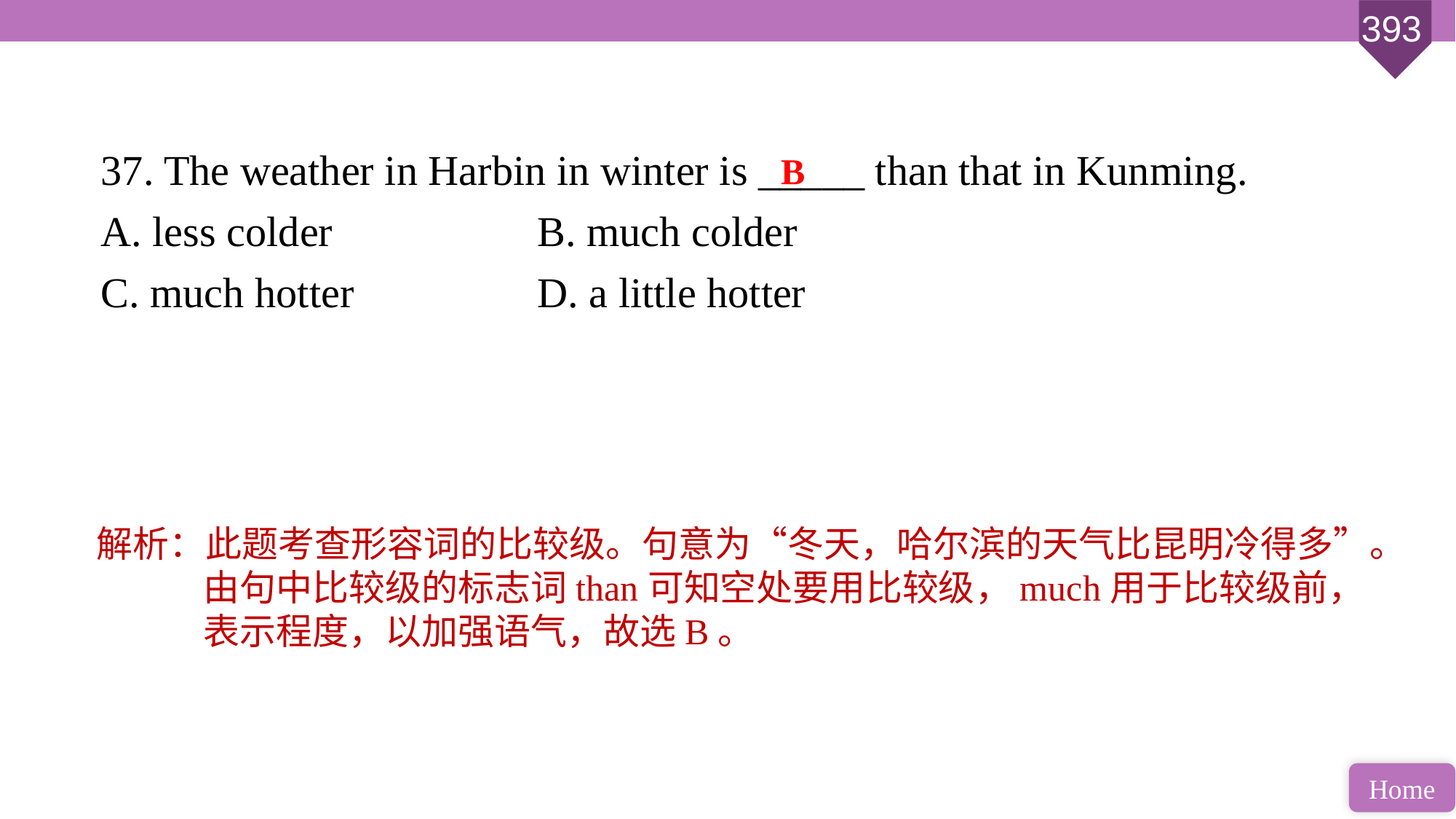

37. The weather in Harbin in winter is _____ than that in Kunming.
A. less colder 		B. much colder
C. much hotter 		D. a little hotter
B
解析：此题考查形容词的比较级。句意为“冬天，哈尔滨的天气比昆明冷得多”。由句中比较级的标志词than可知空处要用比较级，much用于比较级前，表示程度，以加强语气，故选B。